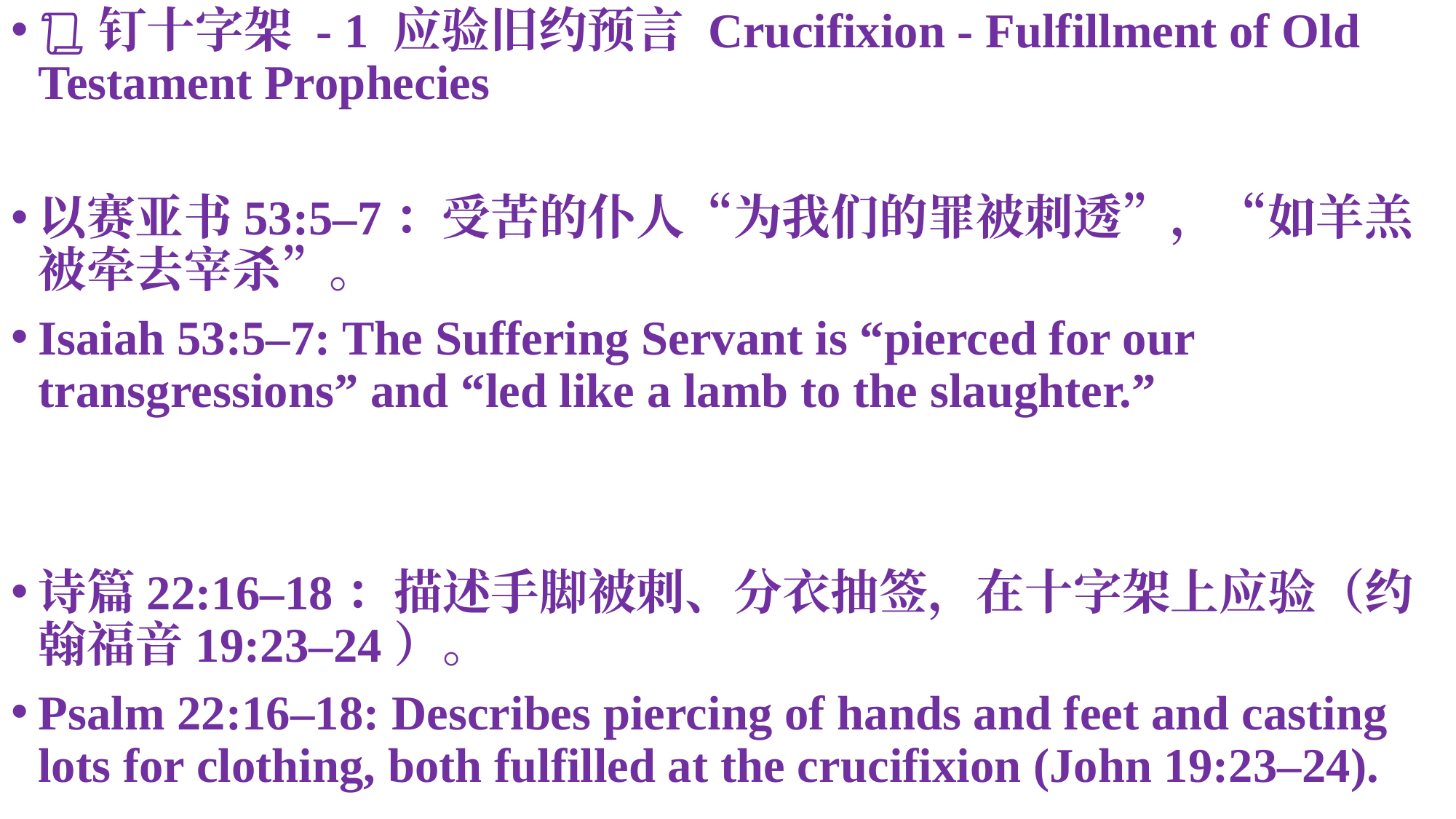

📜钉十字架 - 1 应验旧约预言 Crucifixion - Fulfillment of Old Testament Prophecies

以赛亚书53:5–7：受苦的仆人“为我们的罪被刺透”，“如羊羔被牵去宰杀”。
Isaiah 53:5–7: The Suffering Servant is “pierced for our transgressions” and “led like a lamb to the slaughter.”

诗篇22:16–18：描述手脚被刺、分衣抽签，在十字架上应验（约翰福音19:23–24）。
Psalm 22:16–18: Describes piercing of hands and feet and casting lots for clothing, both fulfilled at the crucifixion (John 19:23–24).